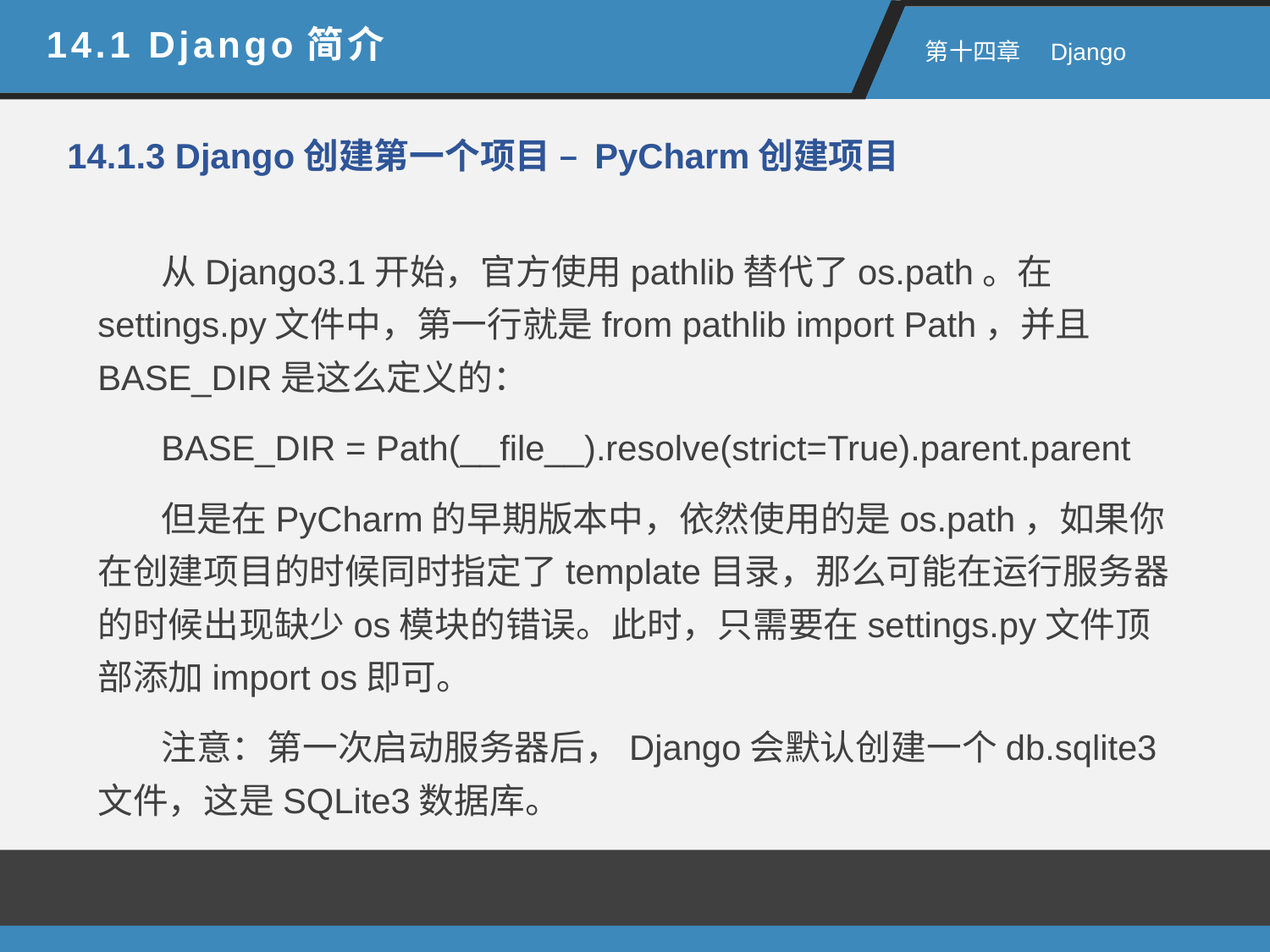

14.1 Django简介
  第十四章　Django
14.1.3 Django创建第一个项目 – PyCharm创建项目
从Django3.1开始，官方使用pathlib替代了os.path。在settings.py文件中，第一行就是from pathlib import Path，并且BASE_DIR是这么定义的：
BASE_DIR = Path(__file__).resolve(strict=True).parent.parent
但是在PyCharm的早期版本中，依然使用的是os.path，如果你在创建项目的时候同时指定了template目录，那么可能在运行服务器的时候出现缺少os模块的错误。此时，只需要在settings.py文件顶部添加import os即可。
注意：第一次启动服务器后，Django会默认创建一个db.sqlite3文件，这是SQLite3数据库。